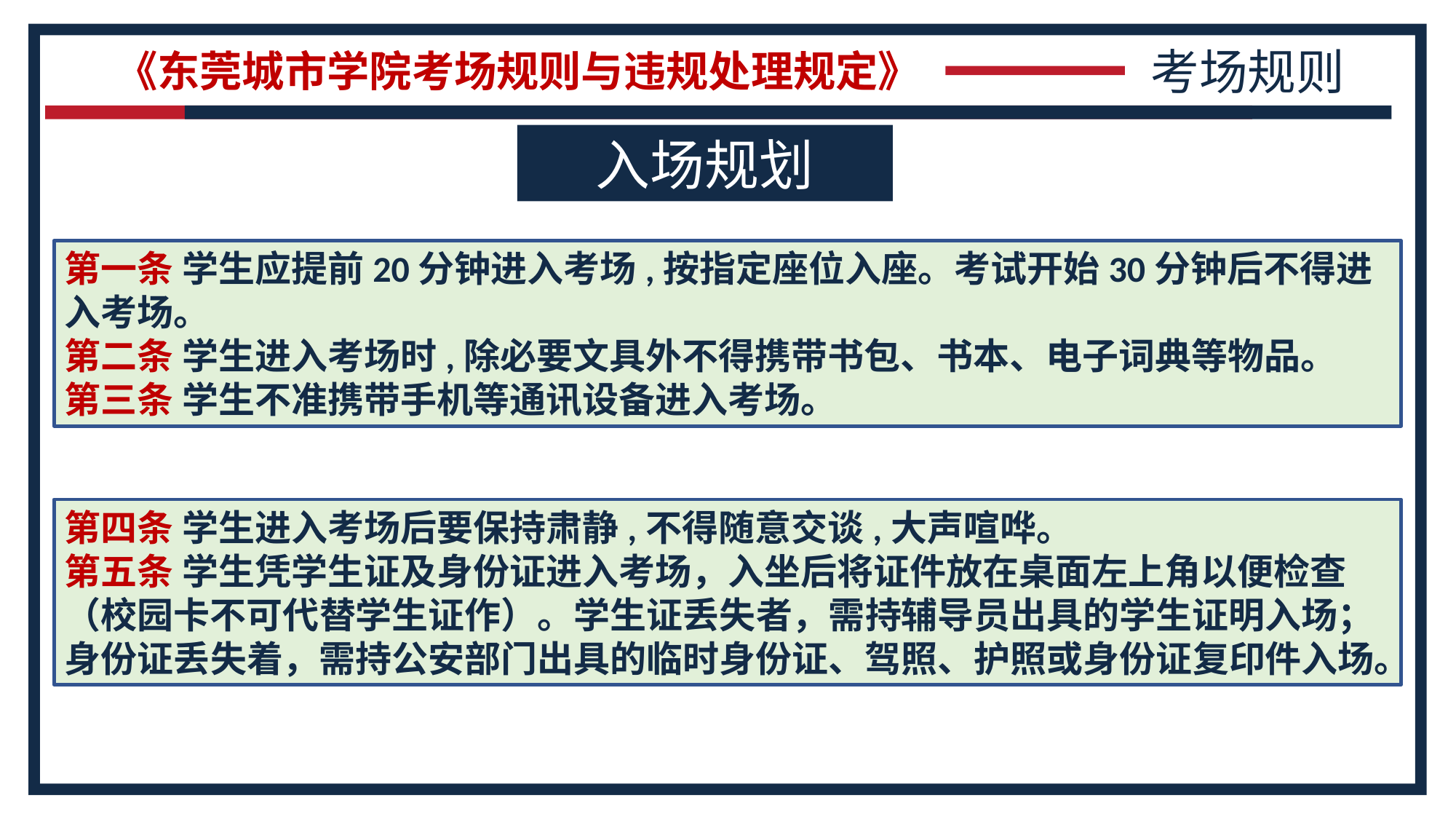

考场规则
《东莞城市学院考场规则与违规处理规定》

入场规划
第一条 学生应提前20分钟进入考场,按指定座位入座。考试开始30分钟后不得进入考场。
第二条 学生进入考场时,除必要文具外不得携带书包、书本、电子词典等物品。
第三条 学生不准携带手机等通讯设备进入考场。
第四条 学生进入考场后要保持肃静,不得随意交谈,大声喧哗。
第五条 学生凭学生证及身份证进入考场，入坐后将证件放在桌面左上角以便检查（校园卡不可代替学生证作）。学生证丢失者，需持辅导员出具的学生证明入场；身份证丢失着，需持公安部门出具的临时身份证、驾照、护照或身份证复印件入场。